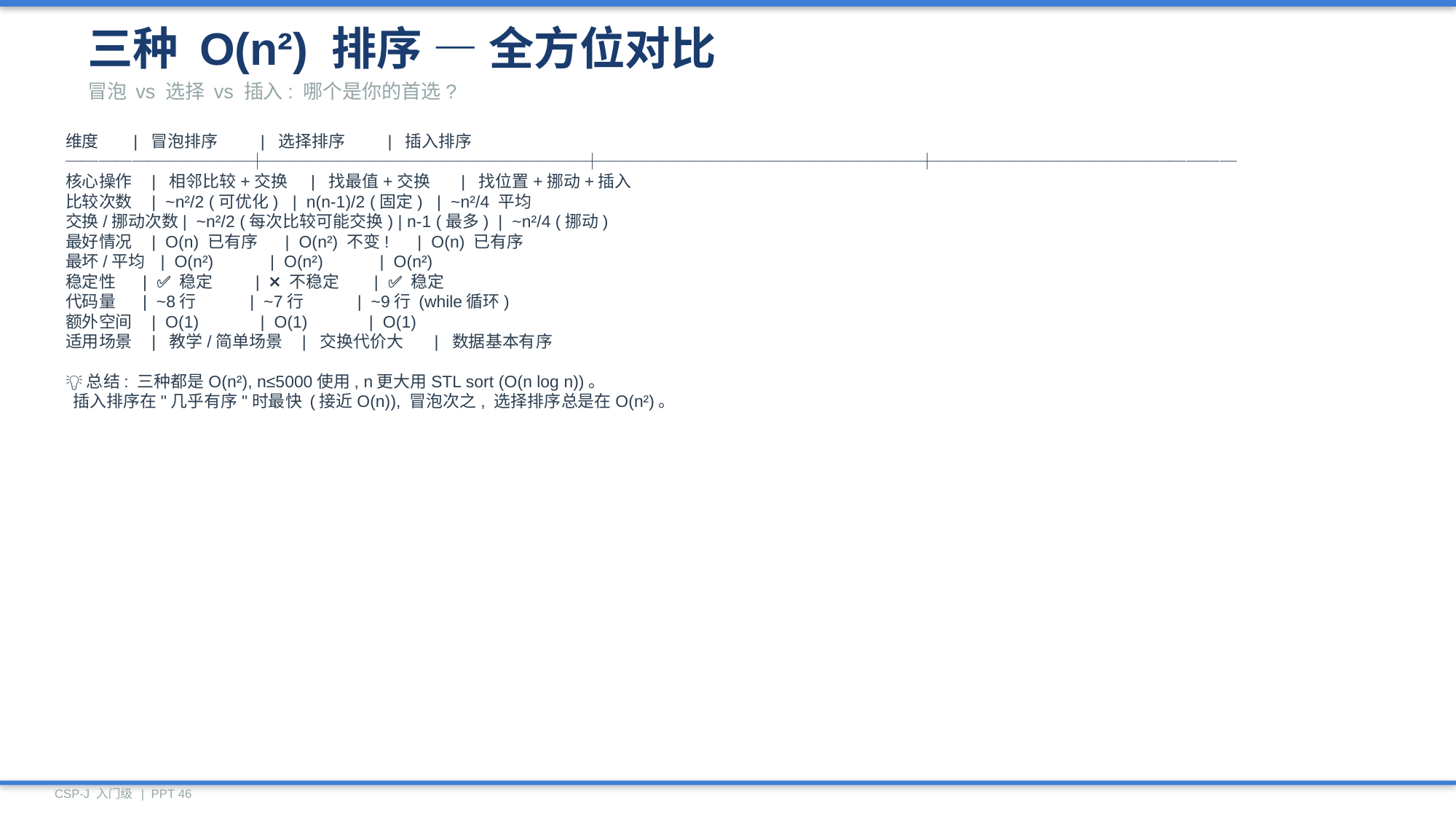

三种 O(n²) 排序 — 全方位对比
冒泡 vs 选择 vs 插入: 哪个是你的首选?
维度        |  冒泡排序          |  选择排序          |  插入排序
───────────┼───────────────────┼───────────────────┼──────────────────
核心操作    |  相邻比较+交换     |  找最值+交换       |  找位置+挪动+插入
比较次数    |  ~n²/2 (可优化)   |  n(n-1)/2 (固定)   |  ~n²/4 平均
交换/挪动次数|  ~n²/2 (每次比较可能交换) | n-1 (最多)  |  ~n²/4 (挪动)
最好情况    |  O(n) 已有序      |  O(n²) 不变!      |  O(n) 已有序
最坏/平均   |  O(n²)            |  O(n²)            |  O(n²)
稳定性      |  ✅ 稳定          |  ❌ 不稳定        |  ✅ 稳定
代码量      |  ~8行             |  ~7行             |  ~9行 (while循环)
额外空间    |  O(1)             |  O(1)             |  O(1)
适用场景    |  教学/简单场景    |  交换代价大       |  数据基本有序
💡 总结: 三种都是O(n²), n≤5000使用, n更大用STL sort (O(n log n))。
  插入排序在"几乎有序"时最快 (接近O(n)), 冒泡次之, 选择排序总是在O(n²)。

CSP-J 入门级  |  PPT 46